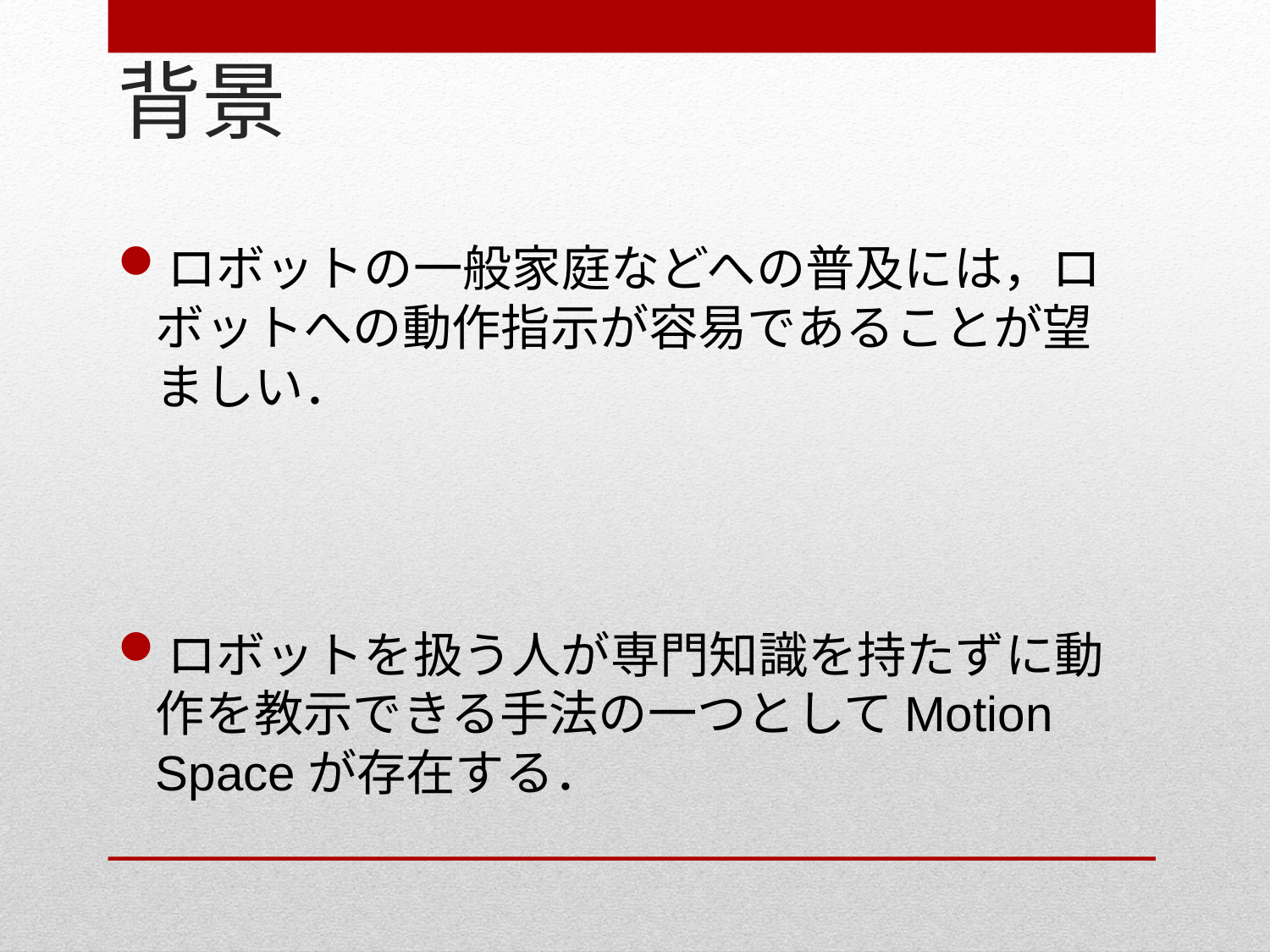

# 背景
ロボットの一般家庭などへの普及には，ロボットへの動作指示が容易であることが望ましい．
ロボットを扱う人が専門知識を持たずに動作を教示できる手法の一つとしてMotion Spaceが存在する．